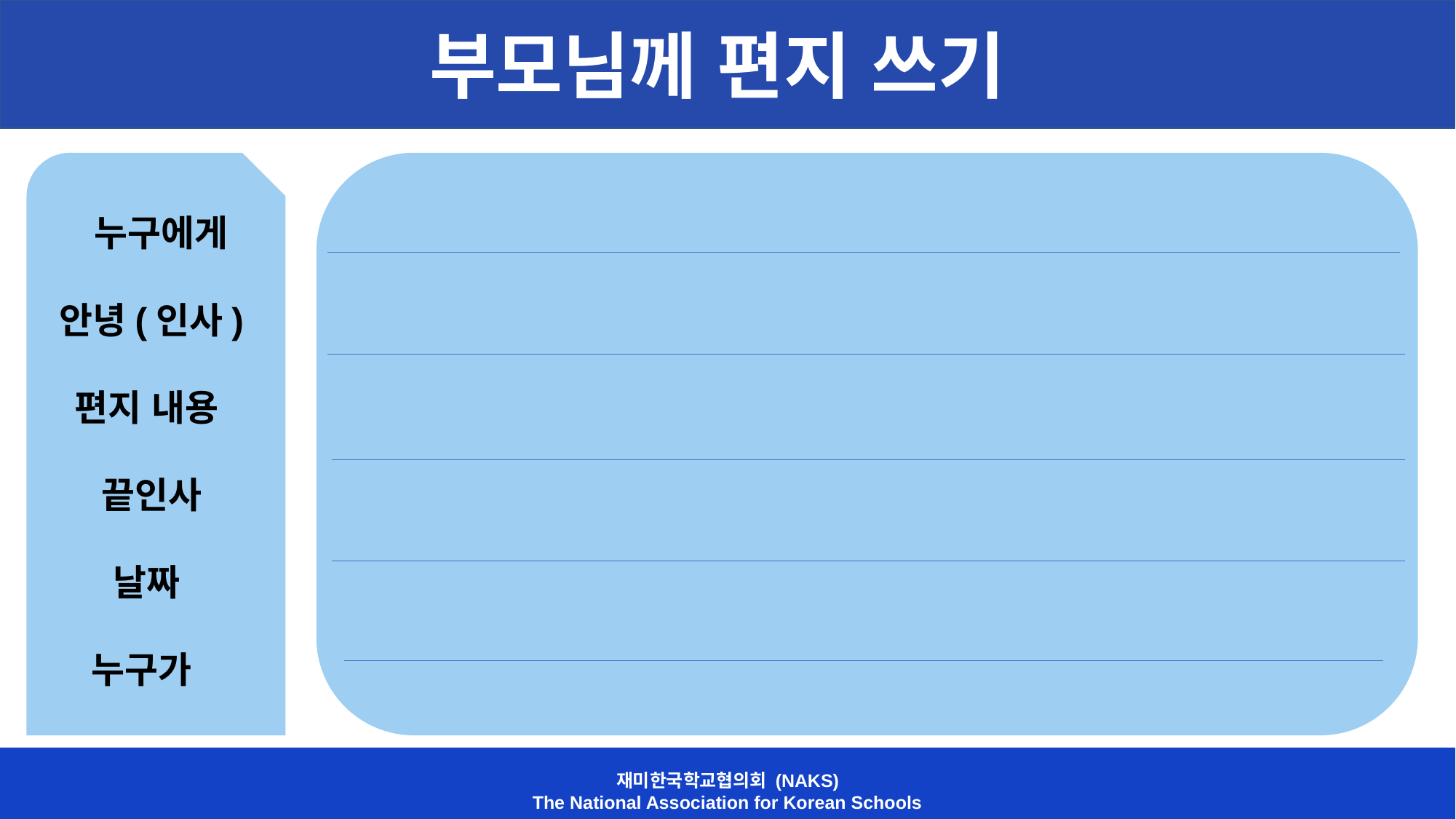

부모님께 편지 쓰기
 누구에게

안녕(인사)

편지 내용

끝인사

날짜

누구가

재미한국학교협의회 (NAKS)
The National Association for Korean Schools